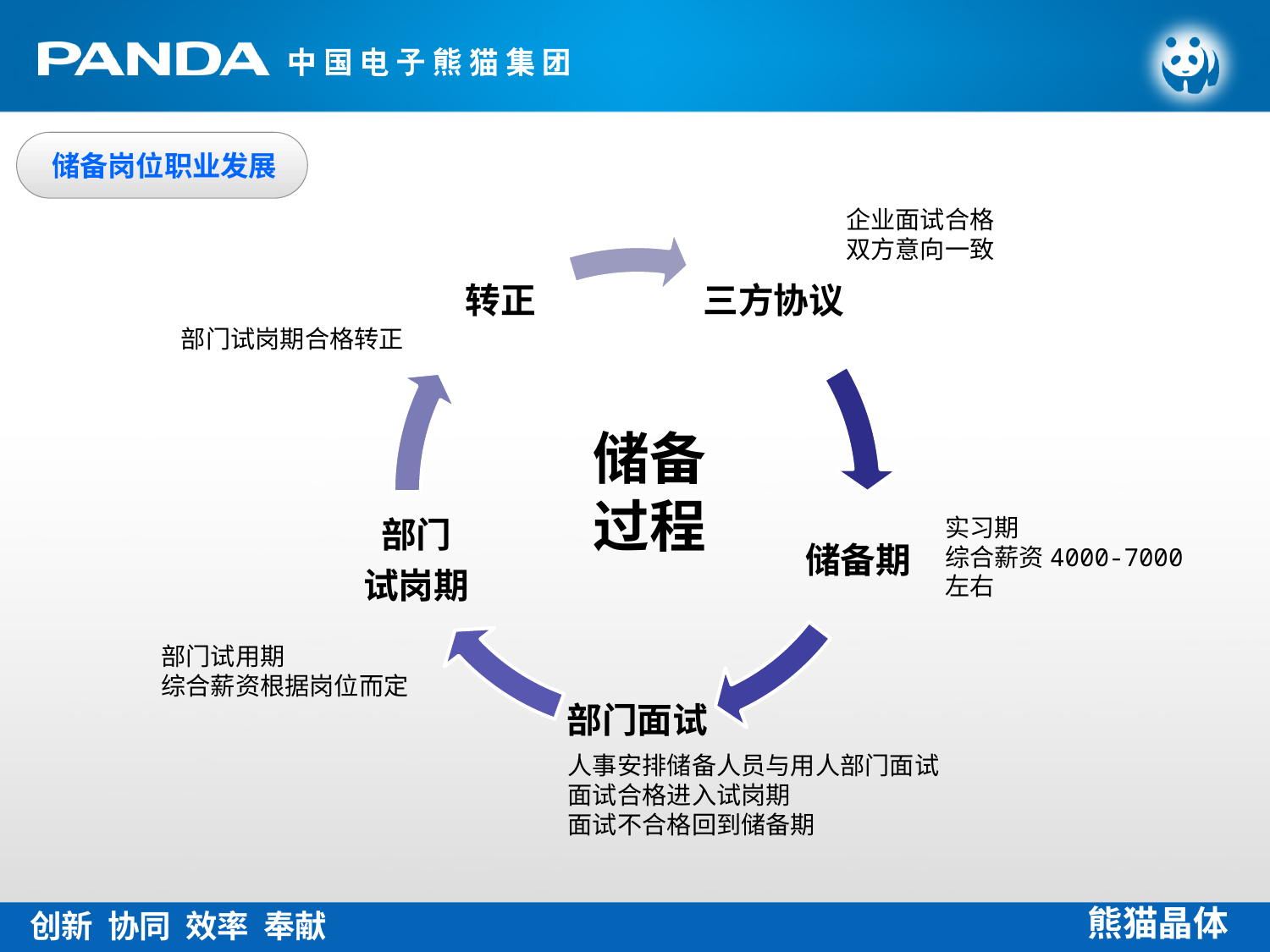

储备岗位职业发展
企业面试合格
双方意向一致
三方协议
储备期
部门面试
部门
试岗期
转正
部门试岗期合格转正
储备过程

实习期
综合薪资4000-7000左右
部门试用期
综合薪资根据岗位而定
人事安排储备人员与用人部门面试
面试合格进入试岗期
面试不合格回到储备期